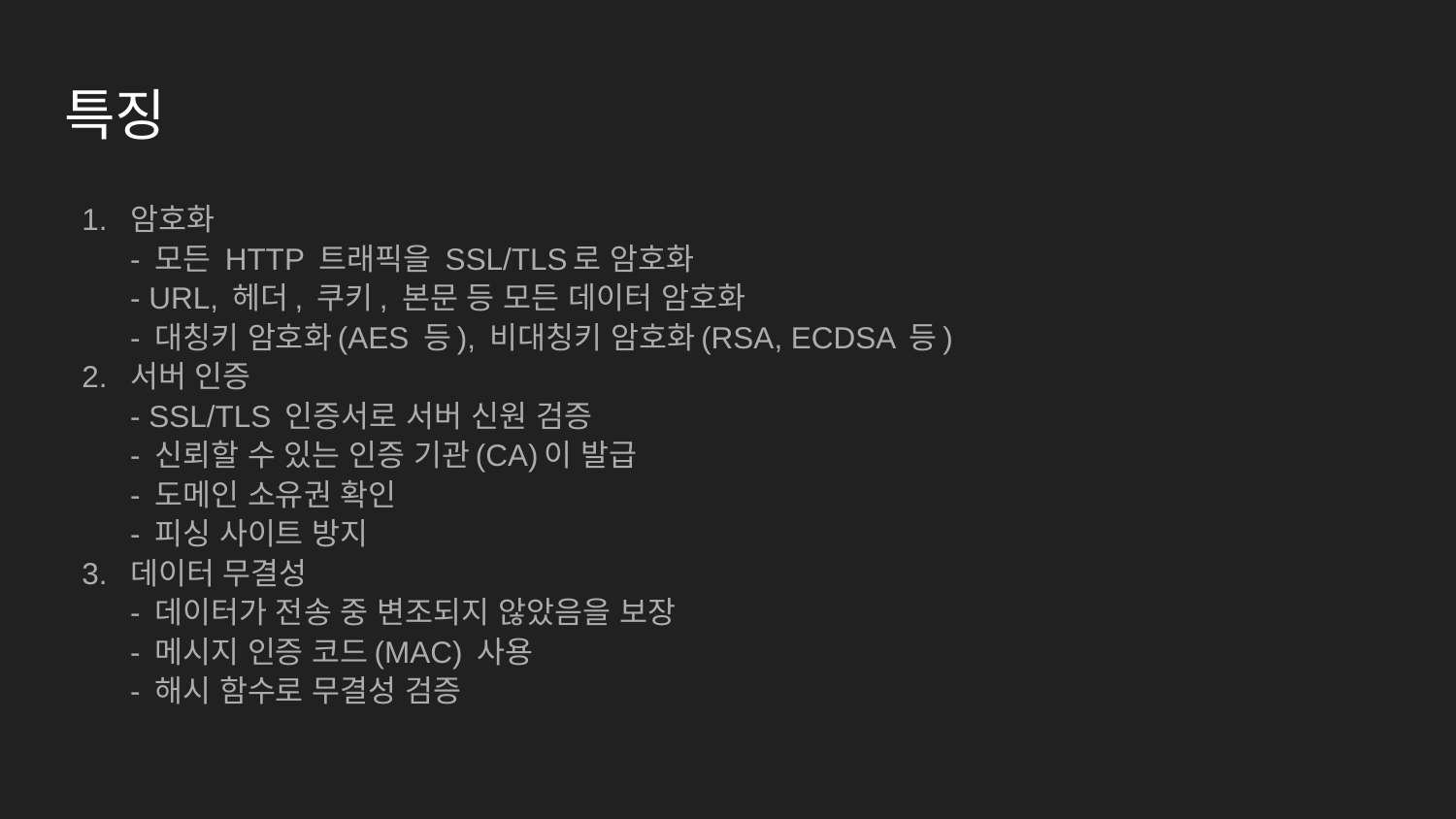

# 특징
암호화
- 모든 HTTP 트래픽을 SSL/TLS로 암호화
- URL, 헤더, 쿠키, 본문 등 모든 데이터 암호화
- 대칭키 암호화(AES 등), 비대칭키 암호화(RSA, ECDSA 등)
서버 인증
- SSL/TLS 인증서로 서버 신원 검증
- 신뢰할 수 있는 인증 기관(CA)이 발급
- 도메인 소유권 확인
- 피싱 사이트 방지
데이터 무결성
- 데이터가 전송 중 변조되지 않았음을 보장
- 메시지 인증 코드(MAC) 사용
- 해시 함수로 무결성 검증